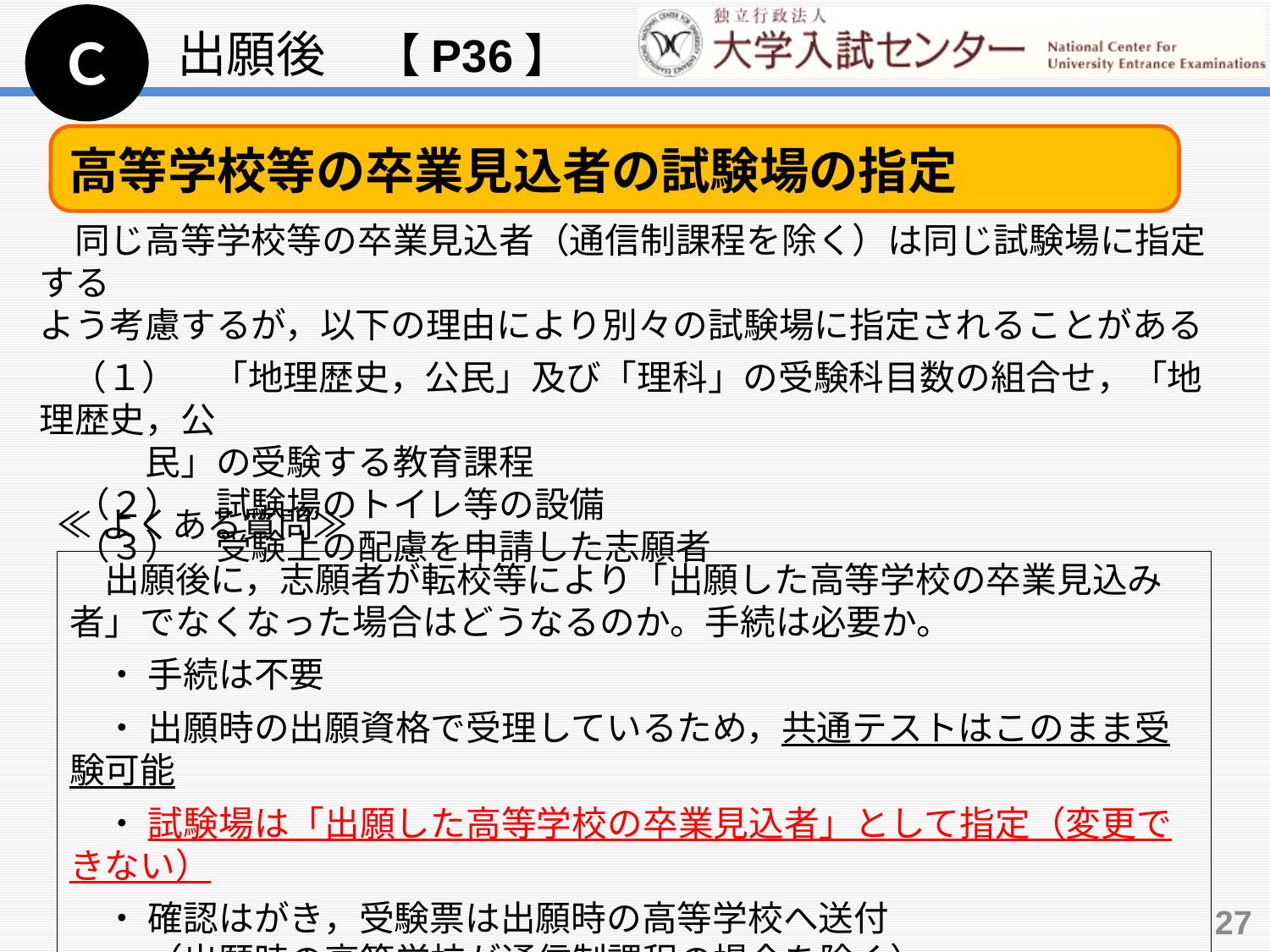

Ｃ
出願後　【P36】
高等学校等の卒業見込者の試験場の指定
　同じ高等学校等の卒業見込者（通信制課程を除く）は同じ試験場に指定する
よう考慮するが，以下の理由により別々の試験場に指定されることがある
   （１）　「地理歴史，公民」及び「理科」の受験科目数の組合せ，「地理歴史，公
　　　民」の受験する教育課程
　（２）　試験場のトイレ等の設備　
　（３）　受験上の配慮を申請した志願者

≪よくある質問≫
　出願後に，志願者が転校等により「出願した高等学校の卒業見込み者」でなくなった場合はどうなるのか。手続は必要か。
　・ 手続は不要
　・ 出願時の出願資格で受理しているため，共通テストはこのまま受験可能
　・ 試験場は「出願した高等学校の卒業見込者」として指定（変更できない）
　・ 確認はがき，受験票は出願時の高等学校へ送付
　　 （出願時の高等学校が通信制課程の場合を除く）
27